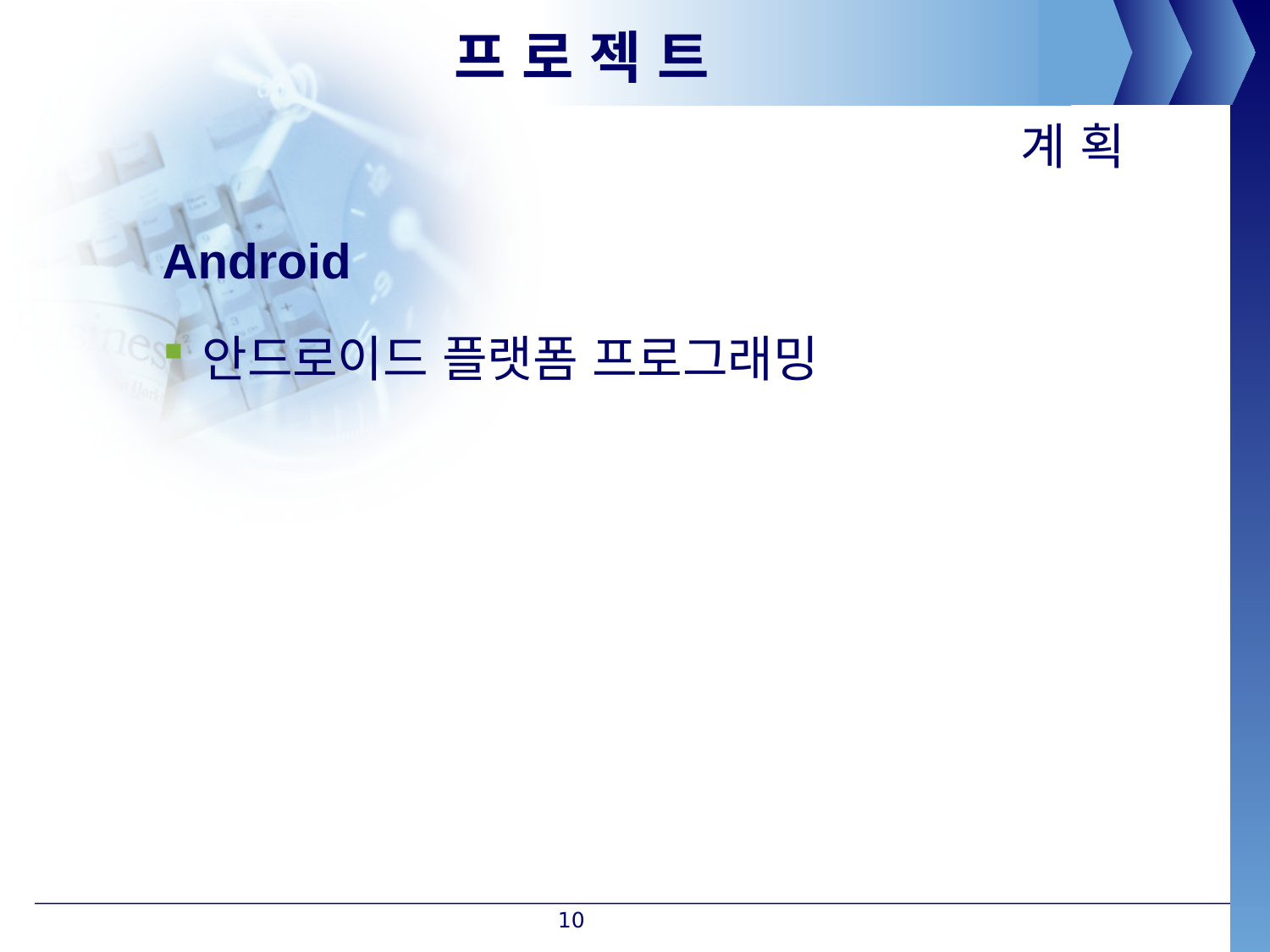

# 프 로 젝 트

계 획
Android
안드로이드 플랫폼 프로그래밍

10